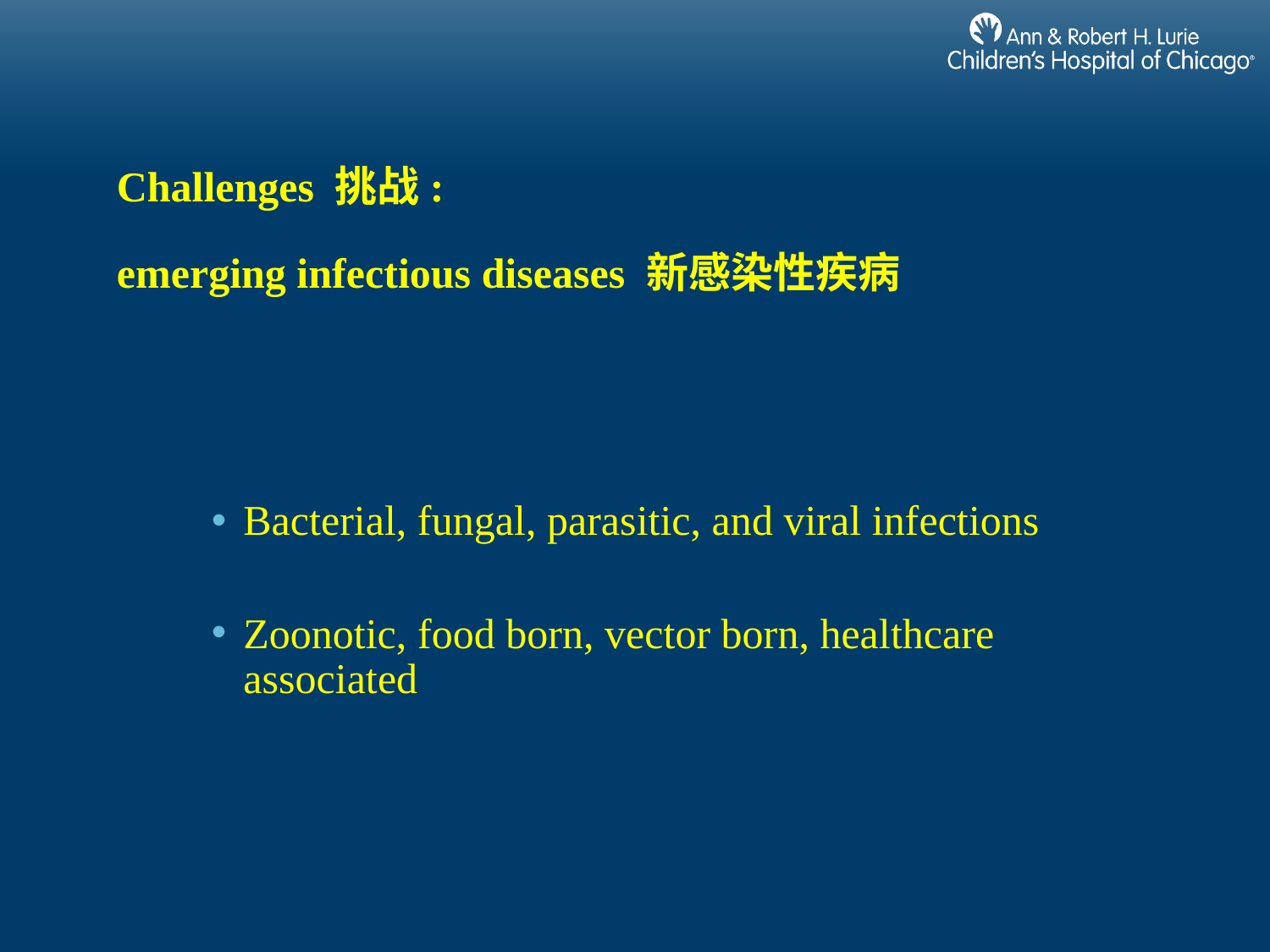

# Challenges 挑战: emerging infectious diseases 新感染性疾病
Bacterial, fungal, parasitic, and viral infections

Zoonotic, food born, vector born, healthcare associated